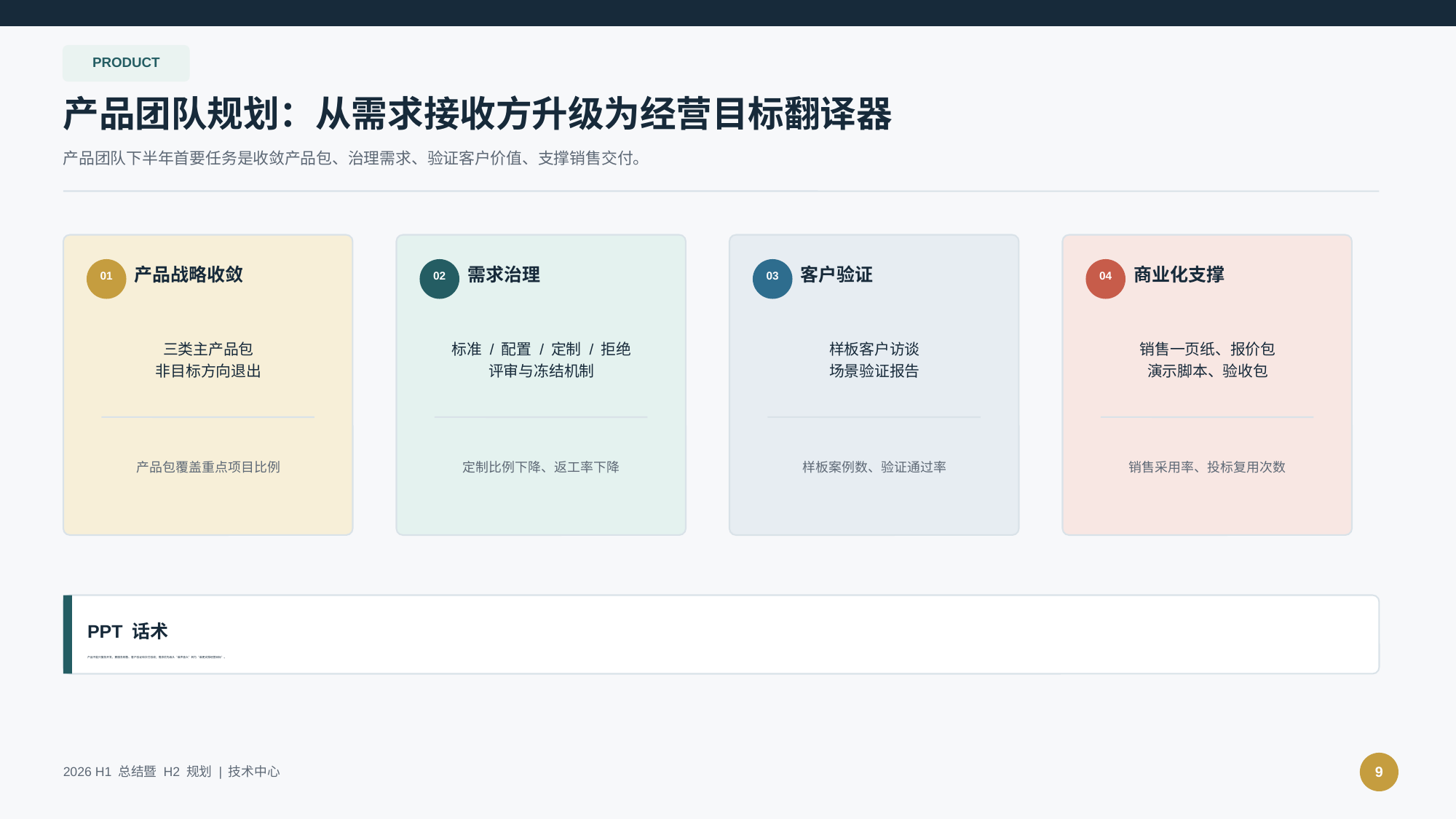

PRODUCT
产品团队规划：从需求接收方升级为经营目标翻译器
产品团队下半年首要任务是收敛产品包、治理需求、验证客户价值、支撑销售交付。

产品战略收敛

需求治理

客户验证

商业化支撑
01
02
03
04
三类主产品包
非目标方向退出
标准 / 配置 / 定制 / 拒绝
评审与冻结机制
样板客户访谈
场景验证报告
销售一页纸、报价包
演示脚本、验收包

产品包覆盖重点项目比例
定制比例下降、返工率下降
样板案例数、验证通过率
销售采用率、投标复用次数

PPT 话术
产品不能只服务开发，要服务销售、客户验证和交付验收；需求优先级从“谁声音大”转为“谁更支撑经营目标”。

9
2026 H1 总结暨 H2 规划 | 技术中心